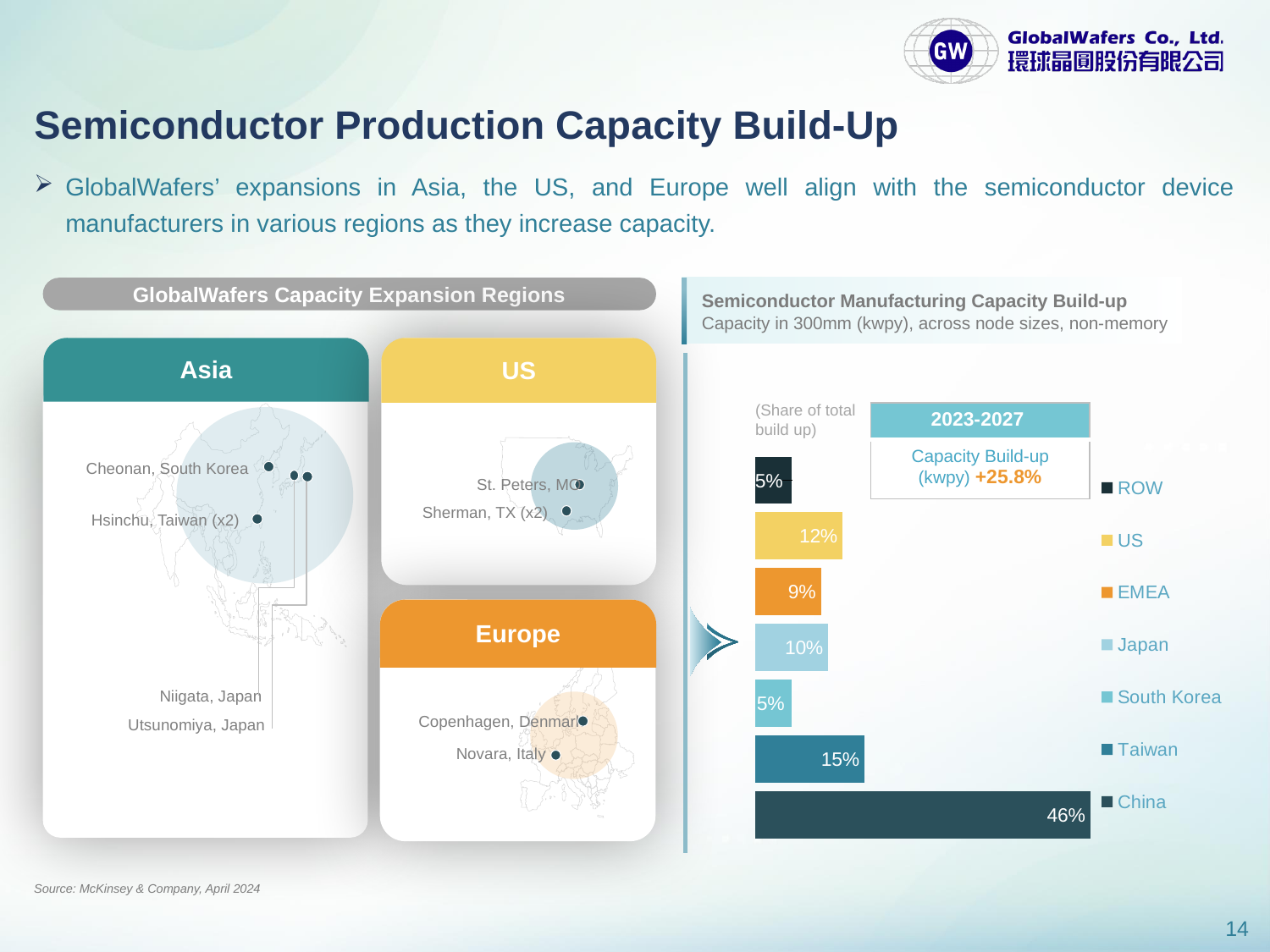

# Semiconductor Production Capacity Build-Up
GlobalWafers’ expansions in Asia, the US, and Europe well align with the semiconductor device manufacturers in various regions as they increase capacity.
Semiconductor Manufacturing Capacity Build-up
Capacity in 300mm (kwpy), across node sizes, non-memory

GlobalWafers Capacity Expansion Regions

US

St. Peters, MO

Sherman, TX (x2)

Asia

Cheonan, South Korea

Hsinchu, Taiwan (x2)

Niigata, Japan
Utsunomiya, Japan

### Chart

| Category | China | Taiwan | South Korea | Japan | EMEA | US | ROW |
|---|---|---|---|---|---|---|---|
| 類別 1 | 0.46 | 0.15 | 0.05 | 0.1 | 0.09 | 0.12 | 0.05 |
(Share of total build up)
| 2023-2027 |
| --- |
| Capacity Build-up (kwpy) +25.8% |

Europe

Novara, Italy

Copenhagen, Denmark

Source: McKinsey & Company, April 2024
14